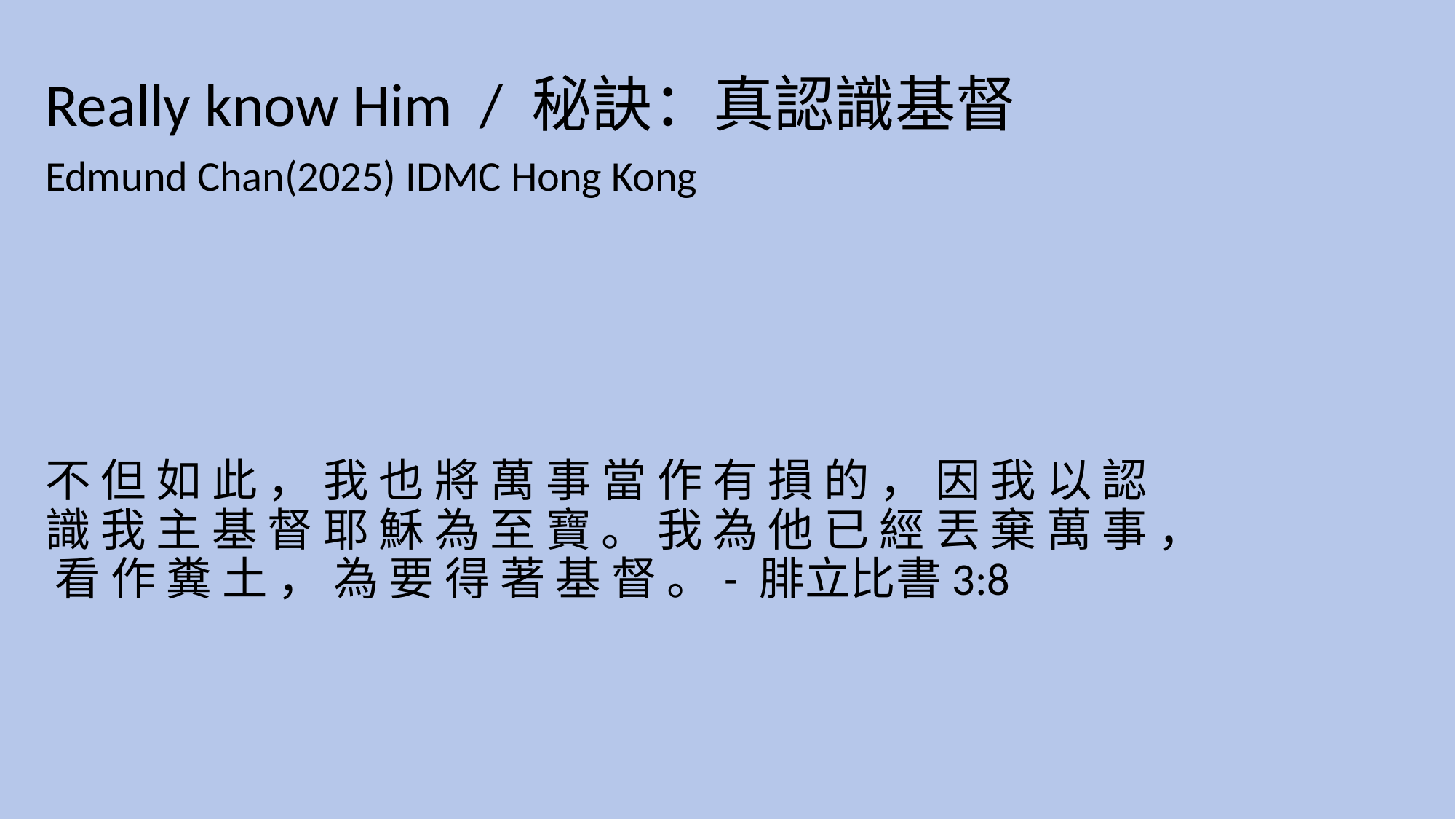

Really know Him  / 秘訣：真認識基督
Edmund Chan(2025) IDMC Hong Kong

不 但 如 此 ， 我 也 將 萬 事 當 作 有 損 的 ， 因 我 以 認 識 我 主 基 督 耶 穌 為 至 寶 。 我 為 他 已 經 丟 棄 萬 事 ， 看 作 糞 土 ， 為 要 得 著 基 督 。- 腓立比書3:8
#